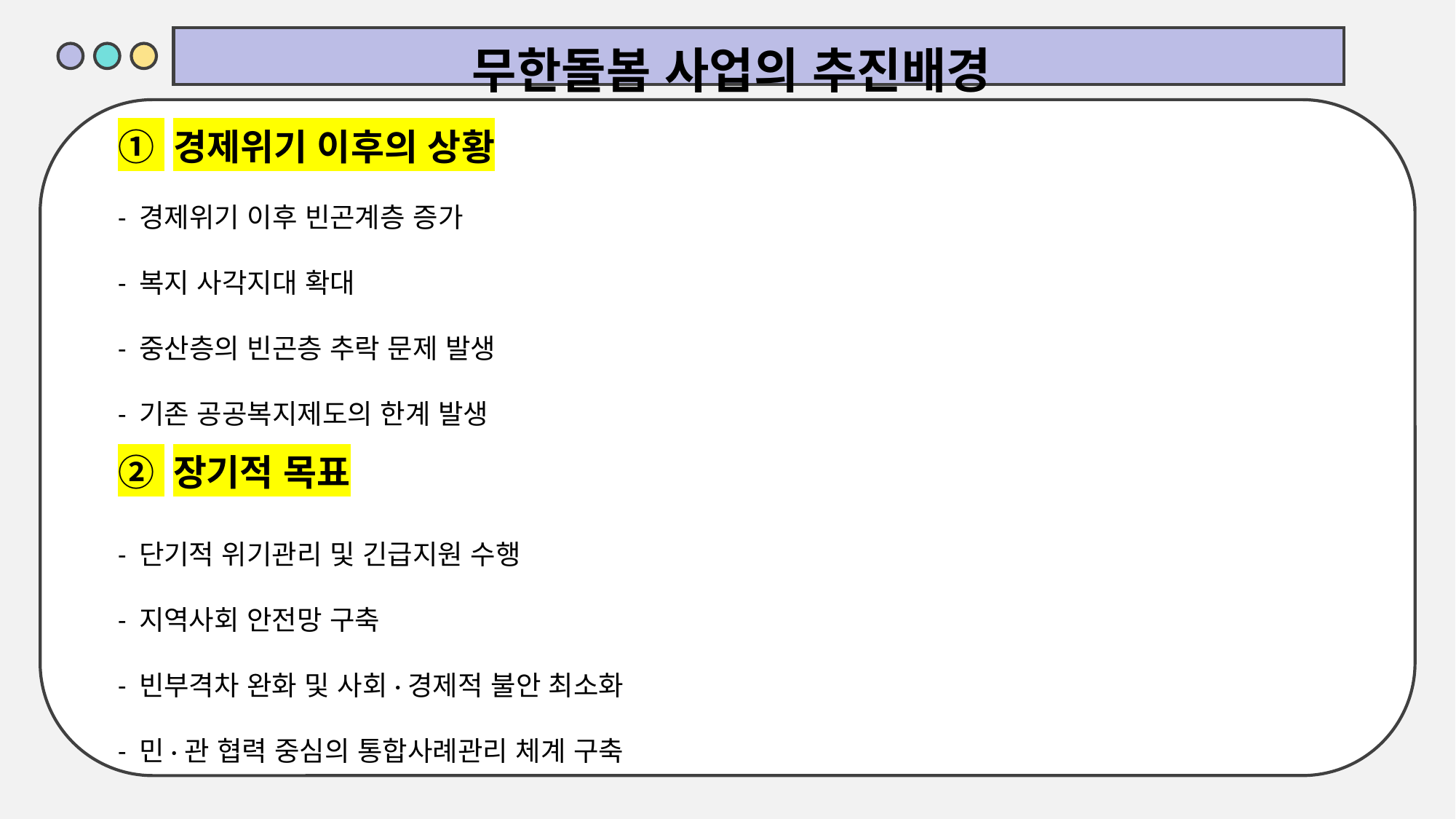

무한돌봄 사업의 추진배경

① 경제위기 이후의 상황

- 경제위기 이후 빈곤계층 증가

- 복지 사각지대 확대

- 중산층의 빈곤층 추락 문제 발생

- 기존 공공복지제도의 한계 발생
② 장기적 목표

- 단기적 위기관리 및 긴급지원 수행

- 지역사회 안전망 구축

- 빈부격차 완화 및 사회·경제적 불안 최소화

- 민·관 협력 중심의 통합사례관리 체계 구축